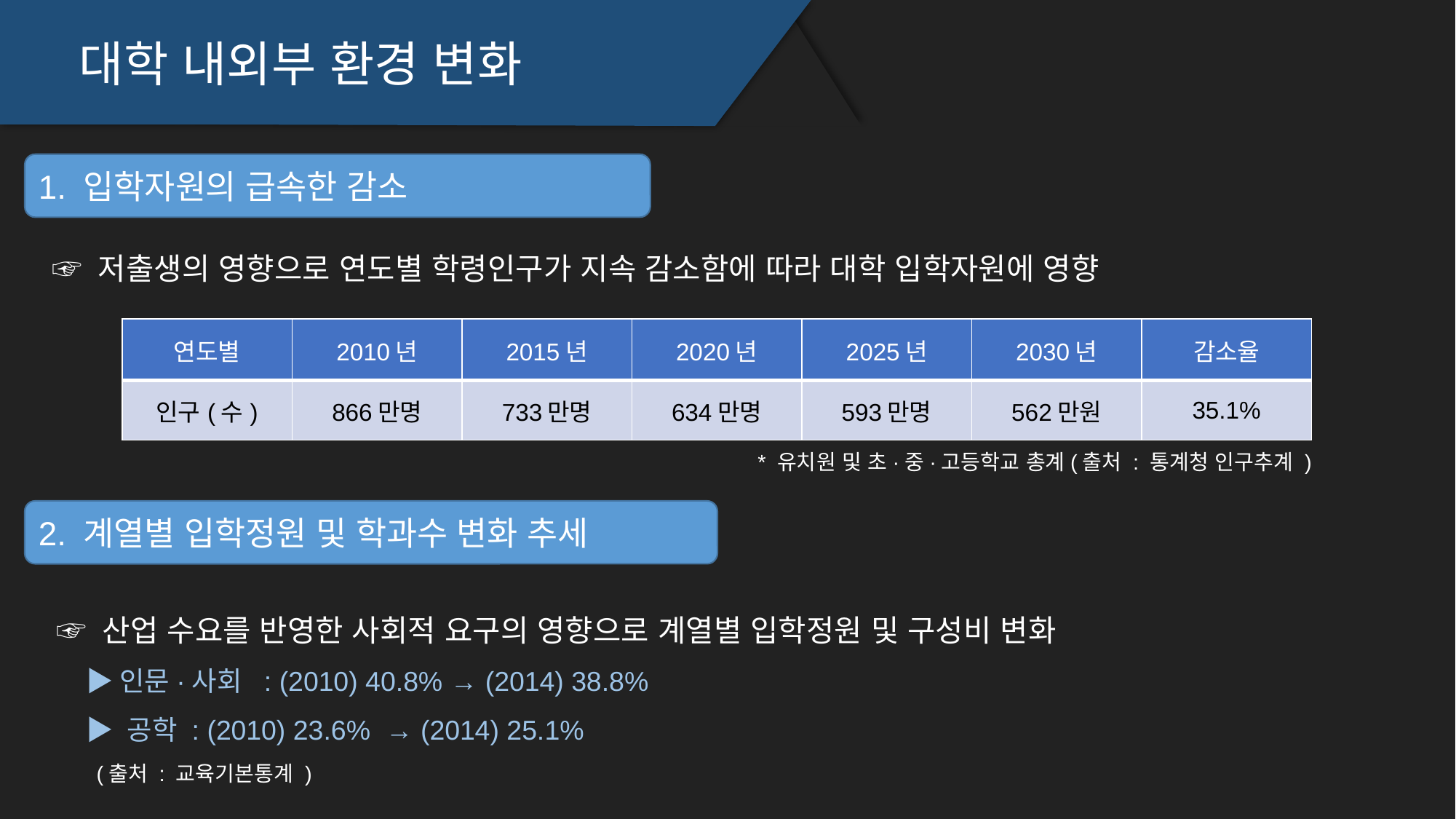

대학 내외부 환경 변화
1. 입학자원의 급속한 감소
 ☞ 저출생의 영향으로 연도별 학령인구가 지속 감소함에 따라 대학 입학자원에 영향

| 연도별 | 2010년 | 2015년 | 2020년 | 2025년 | 2030년 | 감소율 |
| --- | --- | --- | --- | --- | --- | --- |
| 인구(수) | 866만명 | 733만명 | 634만명 | 593만명 | 562만원 | 35.1% |
* 유치원 및 초·중·고등학교 총계(출처 : 통계청 인구추계 )
2. 계열별 입학정원 및 학과수 변화 추세
 ☞ 산업 수요를 반영한 사회적 요구의 영향으로 계열별 입학정원 및 구성비 변화
     ▶인문·사회  : (2010) 40.8% → (2014) 38.8%
     ▶ 공학 : (2010) 23.6%  → (2014) 25.1%
(출처 : 교육기본통계 )